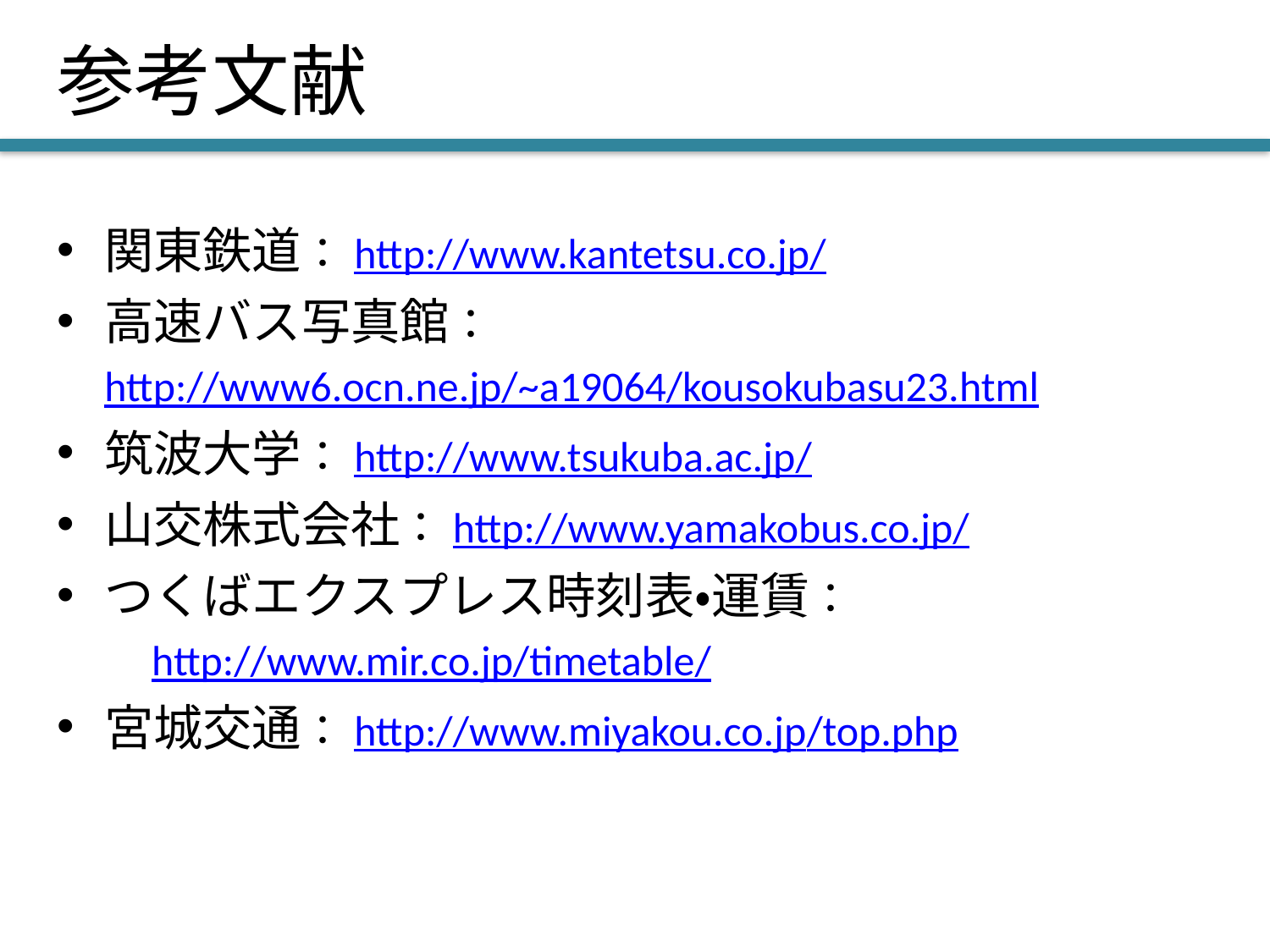

# 参考文献

関東鉄道：http://www.kantetsu.co.jp/
高速バス写真館：http://www6.ocn.ne.jp/~a19064/kousokubasu23.html
筑波大学：http://www.tsukuba.ac.jp/
山交株式会社：http://www.yamakobus.co.jp/
つくばエクスプレス時刻表・運賃：
　　http://www.mir.co.jp/timetable/
宮城交通：http://www.miyakou.co.jp/top.php